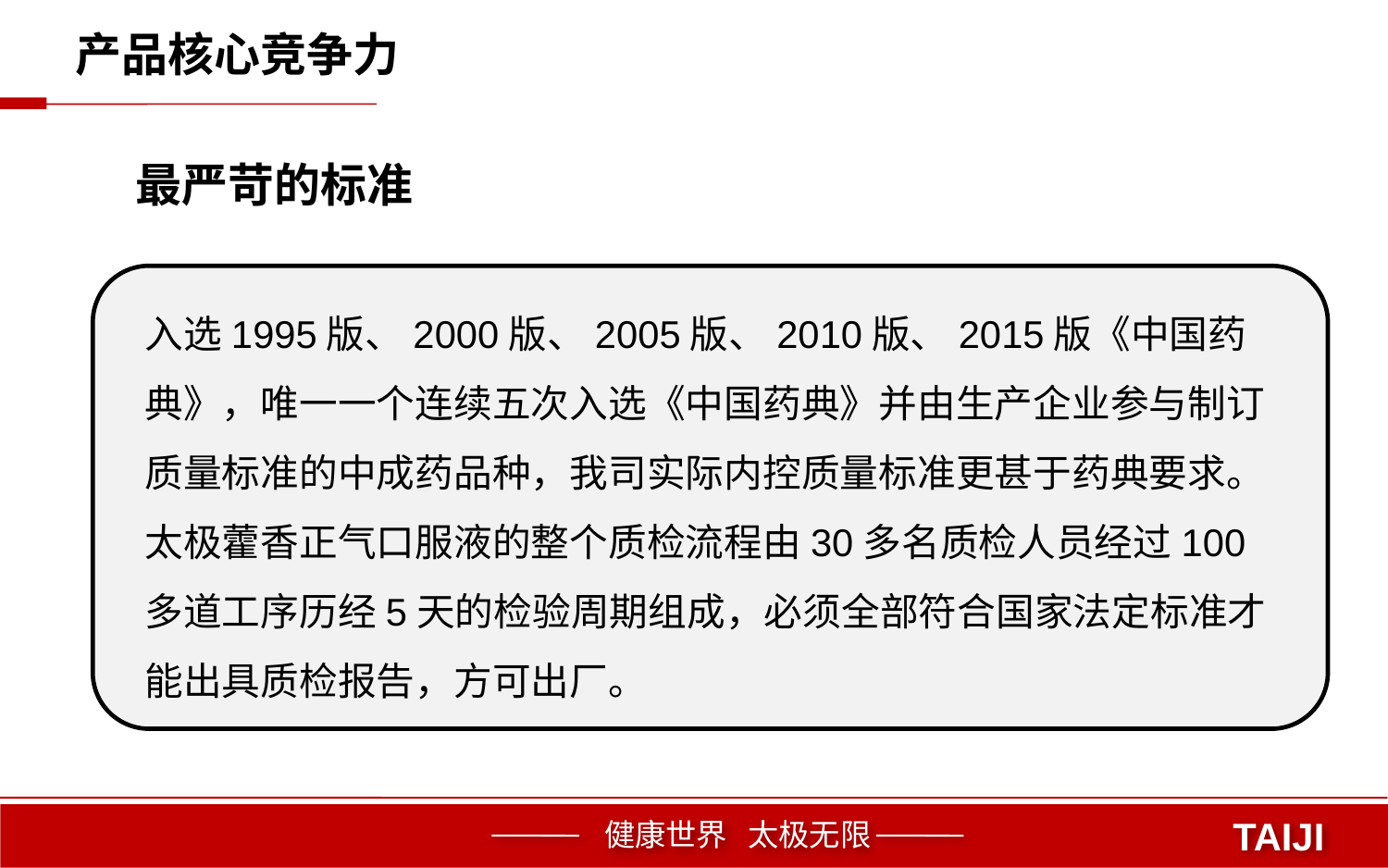

产品核心竞争力
最严苛的标准

入选1995版、2000版、2005版、2010版、2015版《中国药典》，唯一一个连续五次入选《中国药典》并由生产企业参与制订质量标准的中成药品种，我司实际内控质量标准更甚于药典要求。太极藿香正气口服液的整个质检流程由30多名质检人员经过100多道工序历经5天的检验周期组成，必须全部符合国家法定标准才能出具质检报告，方可出厂。